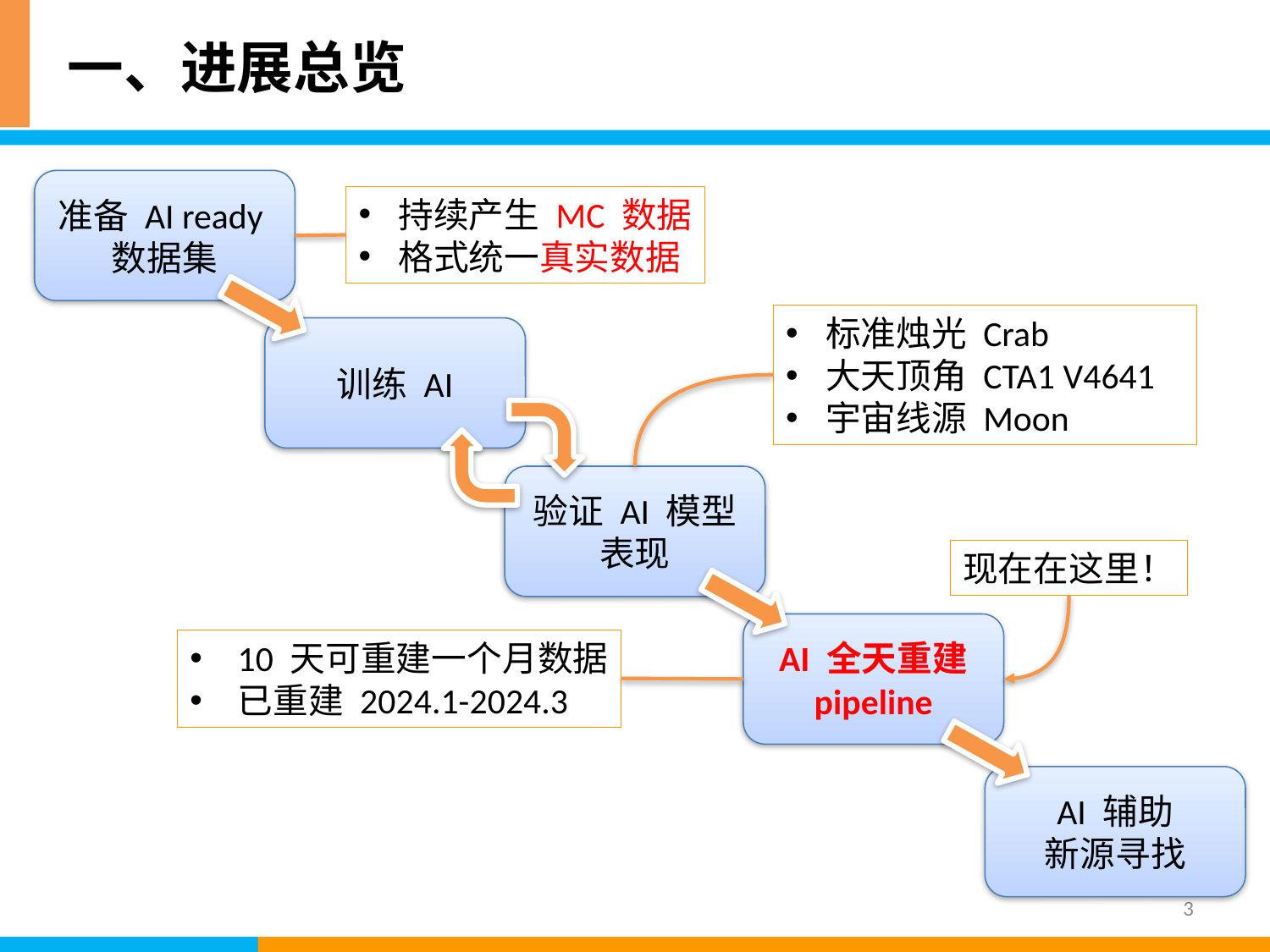

一、进展总览
准备 AI ready
数据集
持续产生 MC 数据
格式统一真实数据

标准烛光 Crab
大天顶角 CTA1 V4641
宇宙线源 Moon
训练 AI

验证 AI 模型
表现
现在在这里！

AI 全天重建
pipeline
10 天可重建一个月数据
已重建 2024.1-2024.3

AI 辅助
新源寻找
3